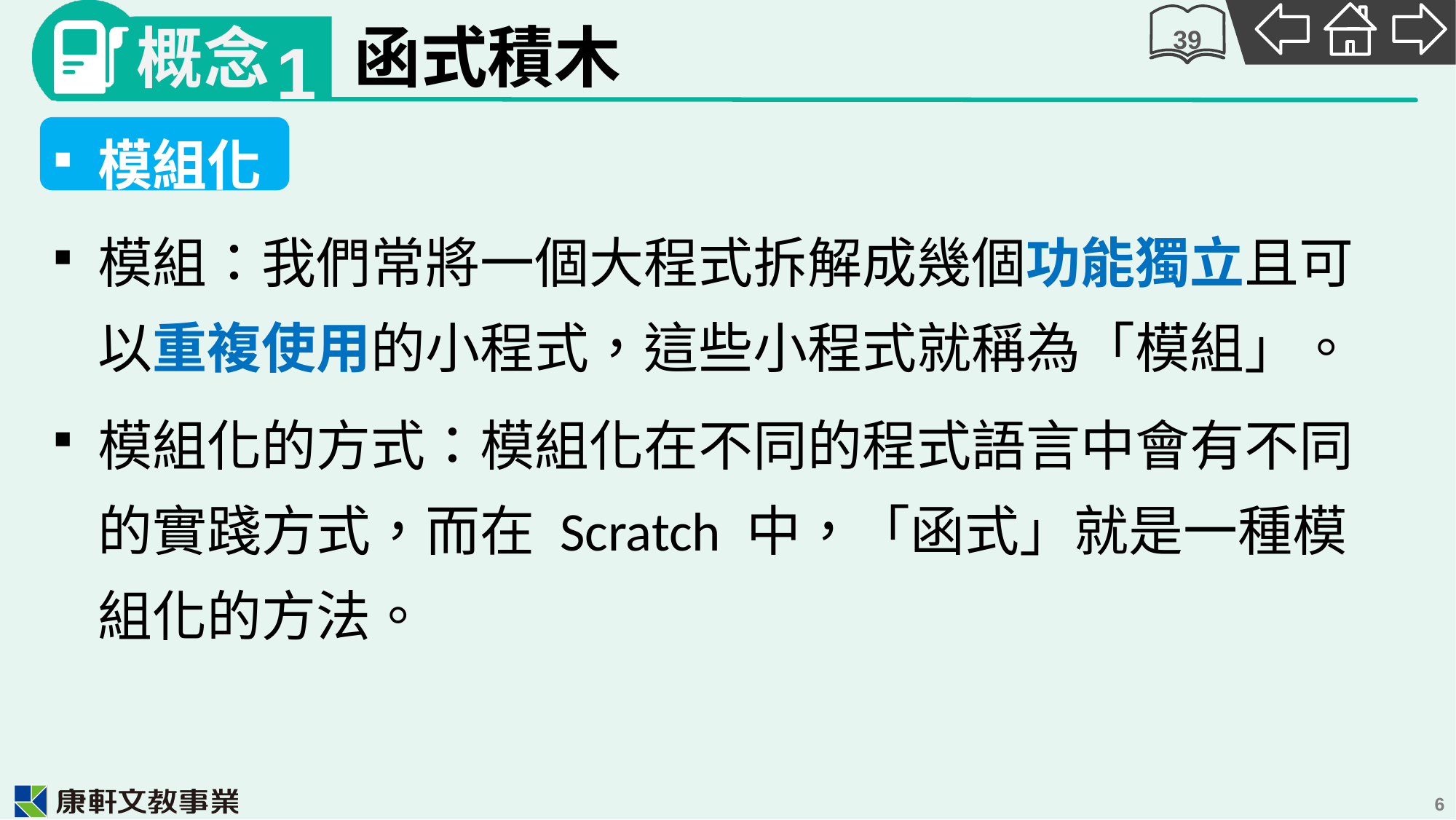

1
# 函式積木
39

模組化
模組：我們常將一個大程式拆解成幾個功能獨立且可以重複使用的小程式，這些小程式就稱為「模組」。
模組化的方式：模組化在不同的程式語言中會有不同的實踐方式，而在 Scratch 中，「函式」就是一種模組化的方法。

6